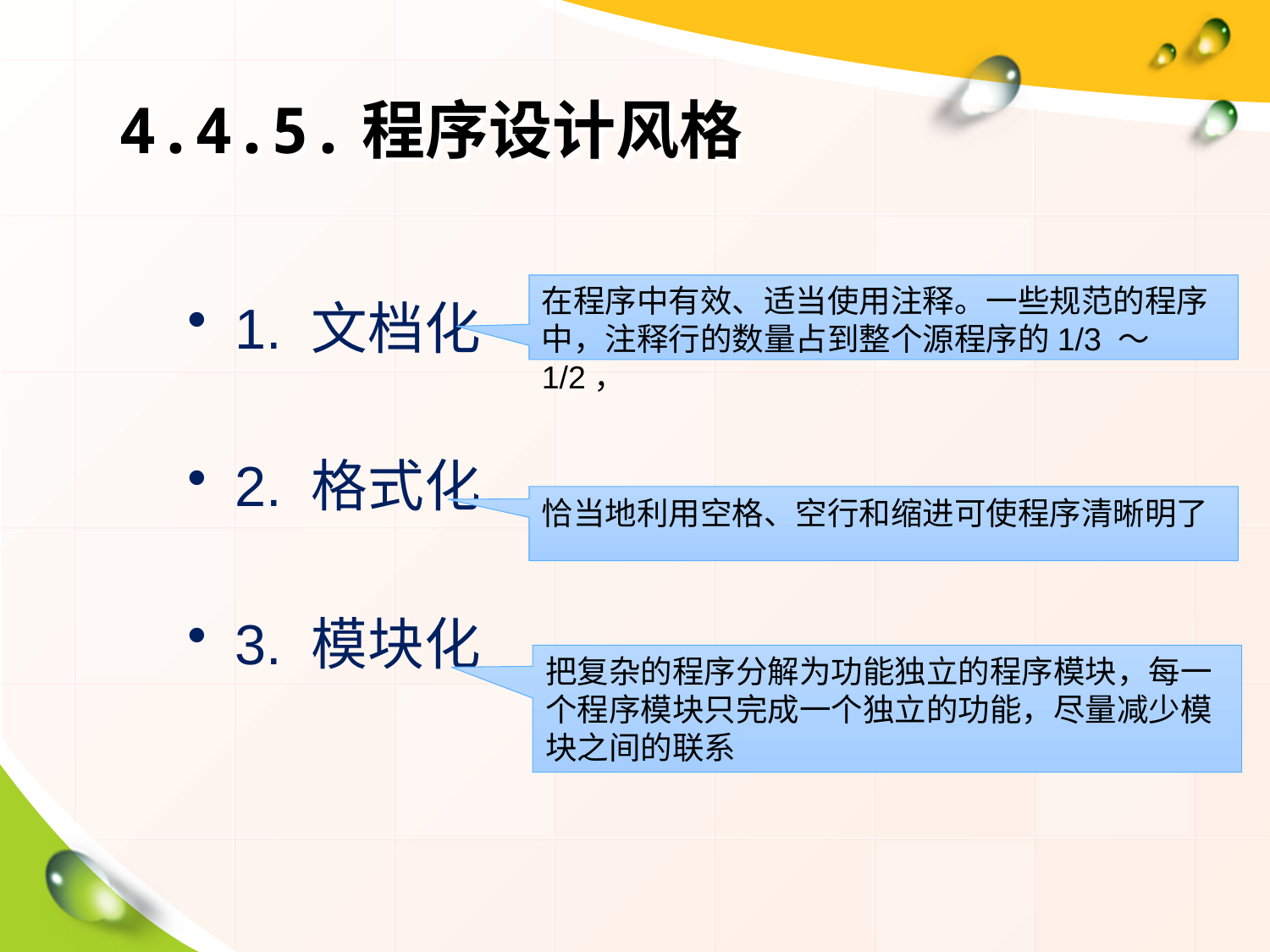

# 4.4.5.程序设计风格
在程序中有效、适当使用注释。一些规范的程序中，注释行的数量占到整个源程序的1/3 ～ 1/2，
1. 文档化

2. 格式化

3. 模块化

恰当地利用空格、空行和缩进可使程序清晰明了
把复杂的程序分解为功能独立的程序模块，每一个程序模块只完成一个独立的功能，尽量减少模块之间的联系